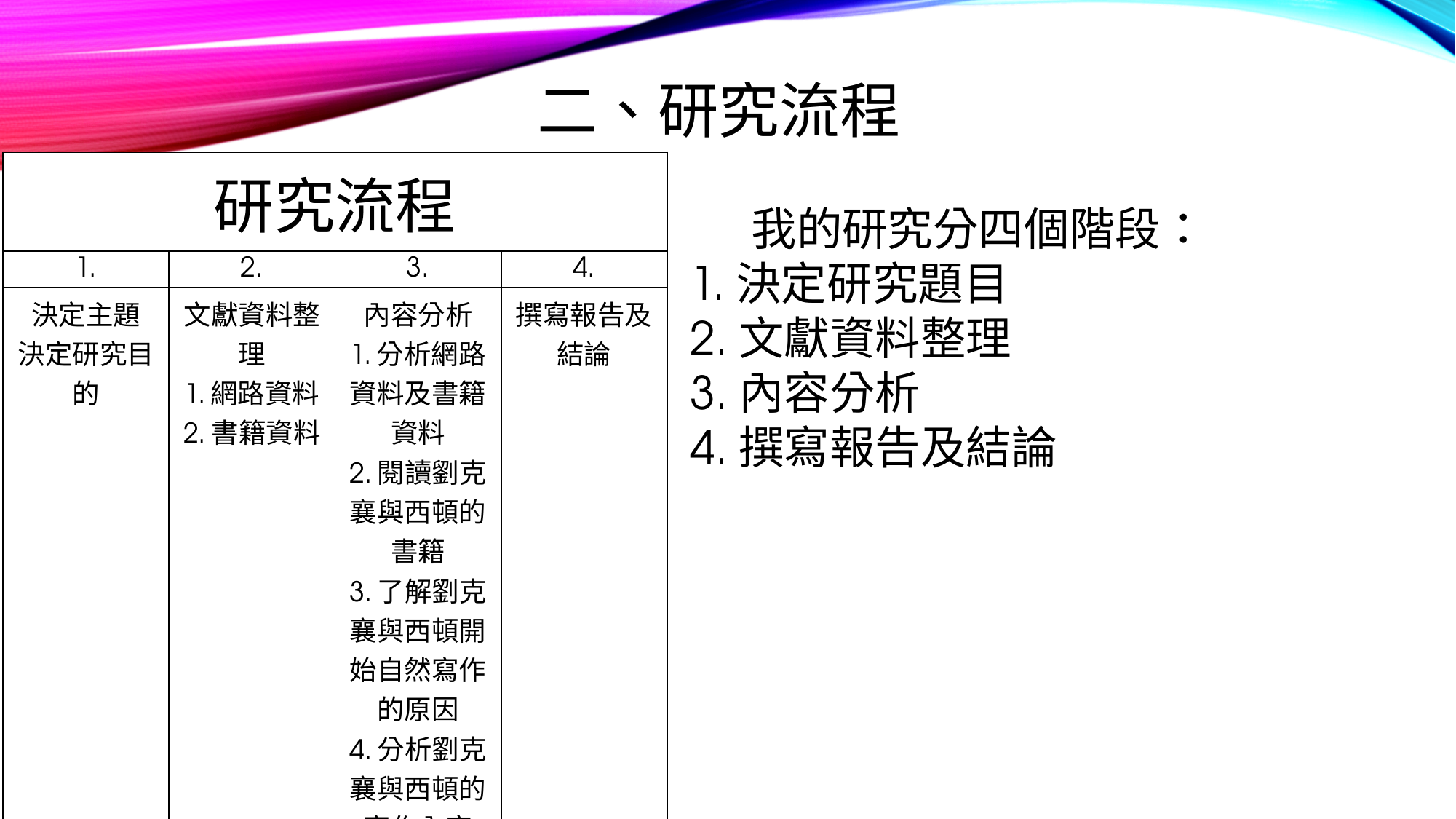

# 二、研究流程
| 研究流程 |  |  |  |
| --- | --- | --- | --- |
| 1. | 2. | 3. | 4. |
| 決定主題 決定研究目的 | 文獻資料整理 1.網路資料 2.書籍資料 | 內容分析 1.分析網路資料及書籍資料 2.閱讀劉克襄與西頓的書籍 3.了解劉克襄與西頓開始自然寫作的原因 4.分析劉克襄與西頓的寫作內容 | 撰寫報告及結論 |
        我的研究分四個階段：
1.決定研究題目
2.文獻資料整理
3.內容分析
4.撰寫報告及結論